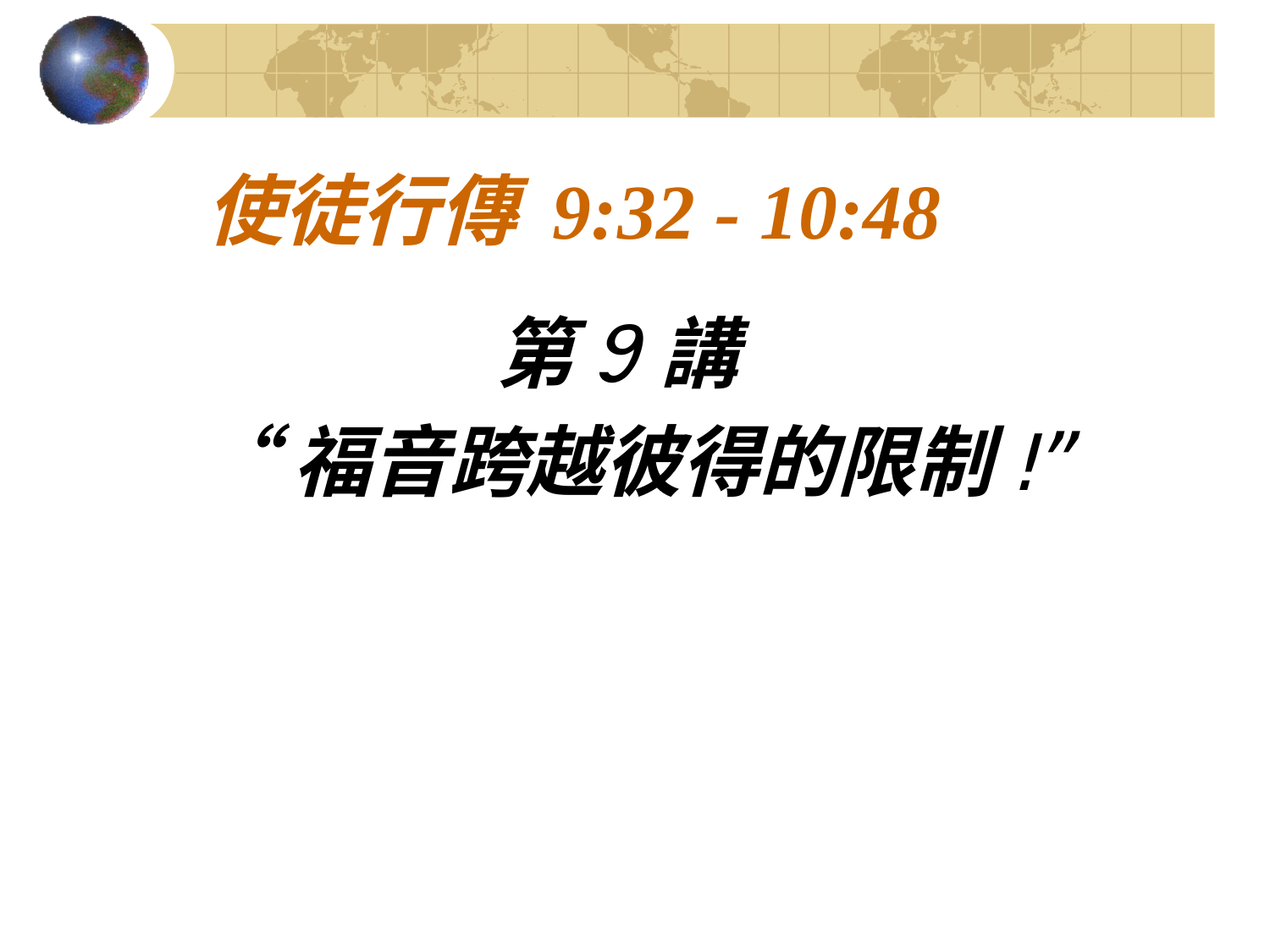

# 使徒行傳 9:32 - 10:48
第9講
“福音跨越彼得的限制!”